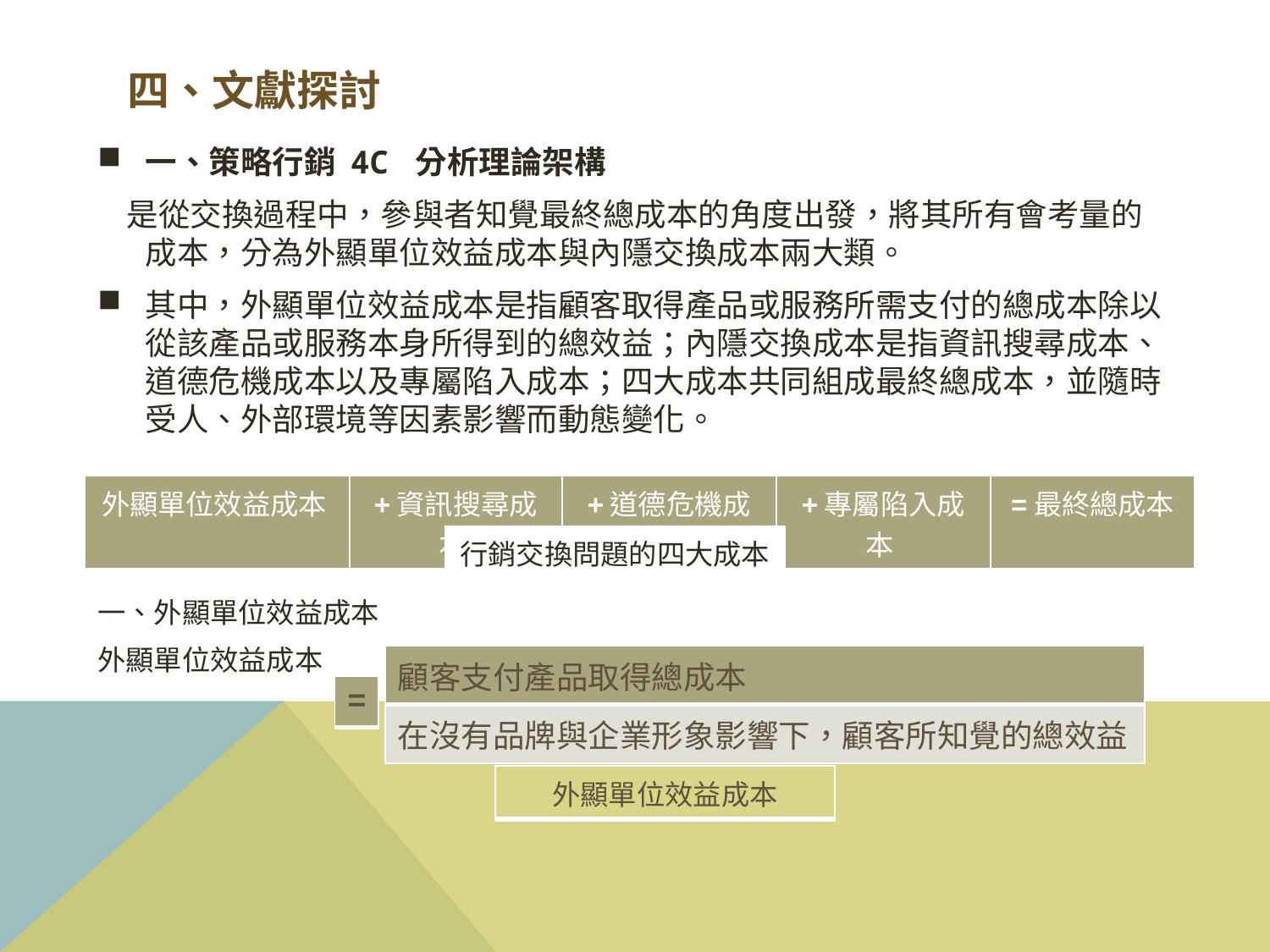

# 四、文獻探討
一、策略行銷 4C 分析理論架構
   是從交換過程中，參與者知覺最終總成本的角度出發，將其所有會考量的成本，分為外顯單位效益成本與內隱交換成本兩大類。
其中，外顯單位效益成本是指顧客取得產品或服務所需支付的總成本除以從該產品或服務本身所得到的總效益；內隱交換成本是指資訊搜尋成本、道德危機成本以及專屬陷入成本；四大成本共同組成最終總成本，並隨時受人、外部環境等因素影響而動態變化。

一、外顯單位效益成本
外顯單位效益成本
| 外顯單位效益成本 | +資訊搜尋成本 | +道德危機成本 | +專屬陷入成本 | =最終總成本 |
| --- | --- | --- | --- | --- |
| 行銷交換問題的四大成本 |
| --- |
| 顧客支付產品取得總成本 |
| --- |
| 在沒有品牌與企業形象影響下，顧客所知覺的總效益 |
| = |
| --- |
| 外顯單位效益成本 |
| --- |